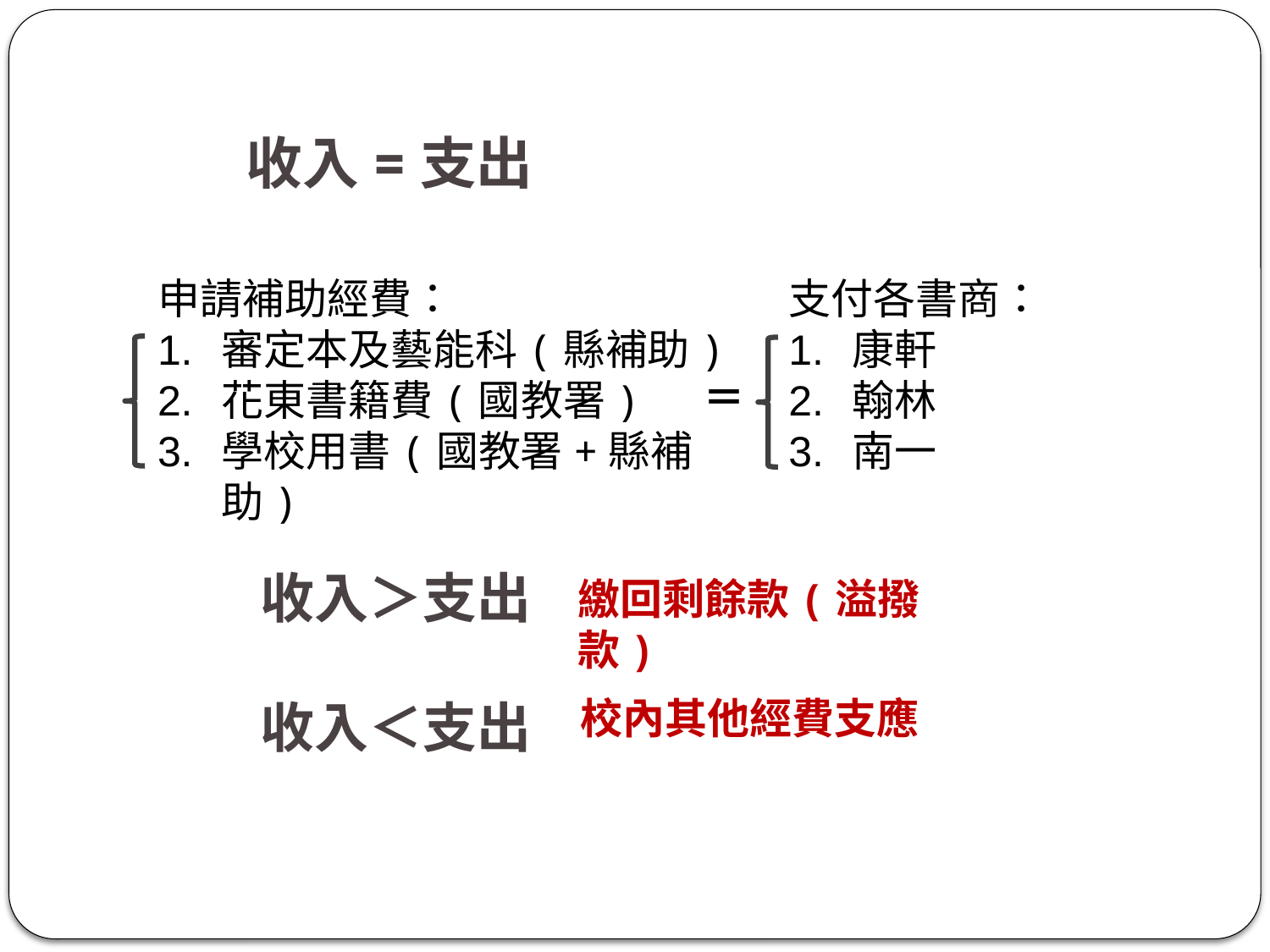

收入=支出
申請補助經費：
審定本及藝能科(縣補助)
花東書籍費(國教署)
學校用書(國教署+縣補助)
支付各書商：
康軒
翰林
南一

＝
收入＞支出

收入＜支出
繳回剩餘款(溢撥款)
校內其他經費支應